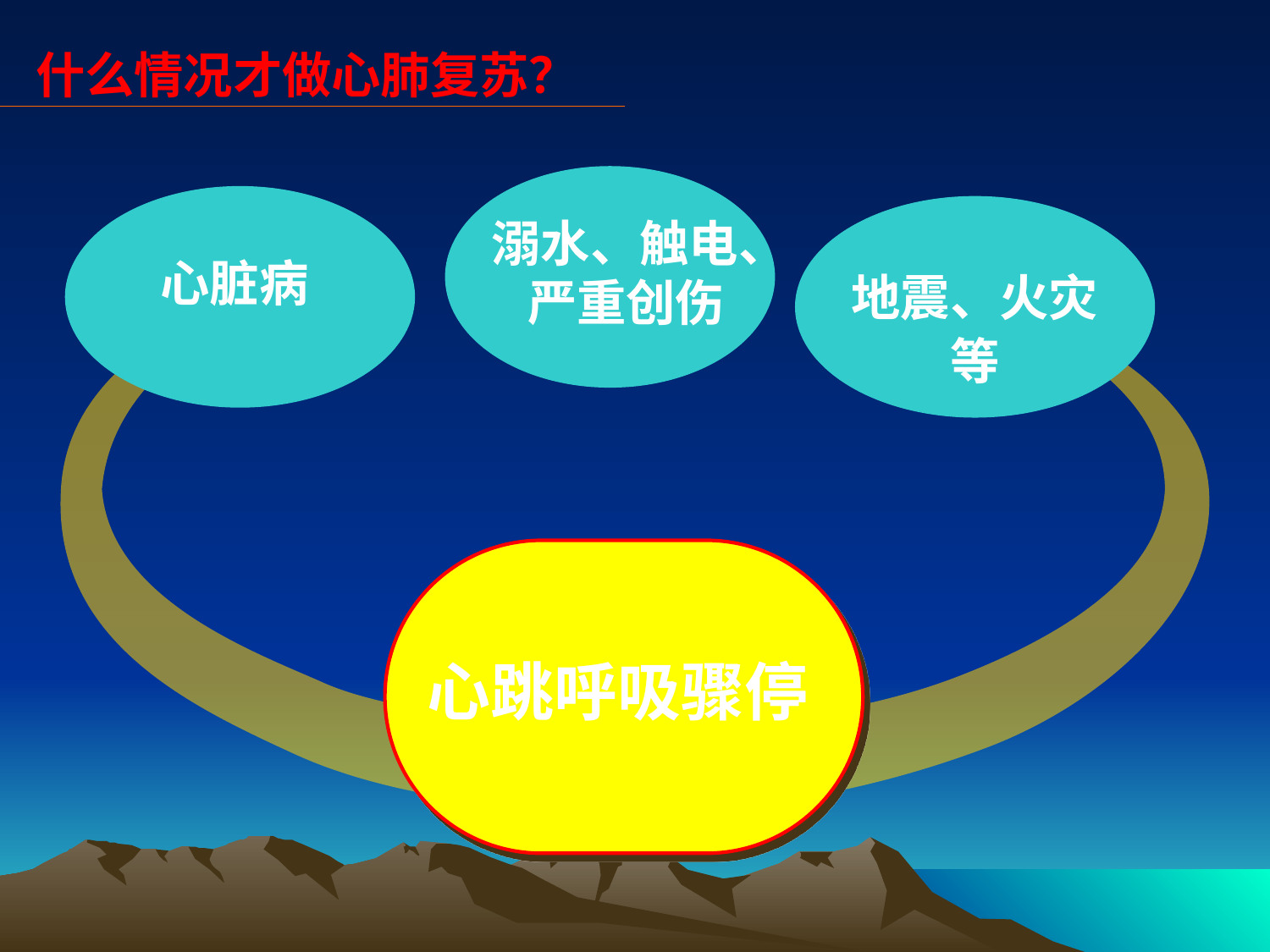

什么情况才做心肺复苏？

溺水、触电、  严重创伤
 心脏病
地震、火灾等

心跳呼吸骤停